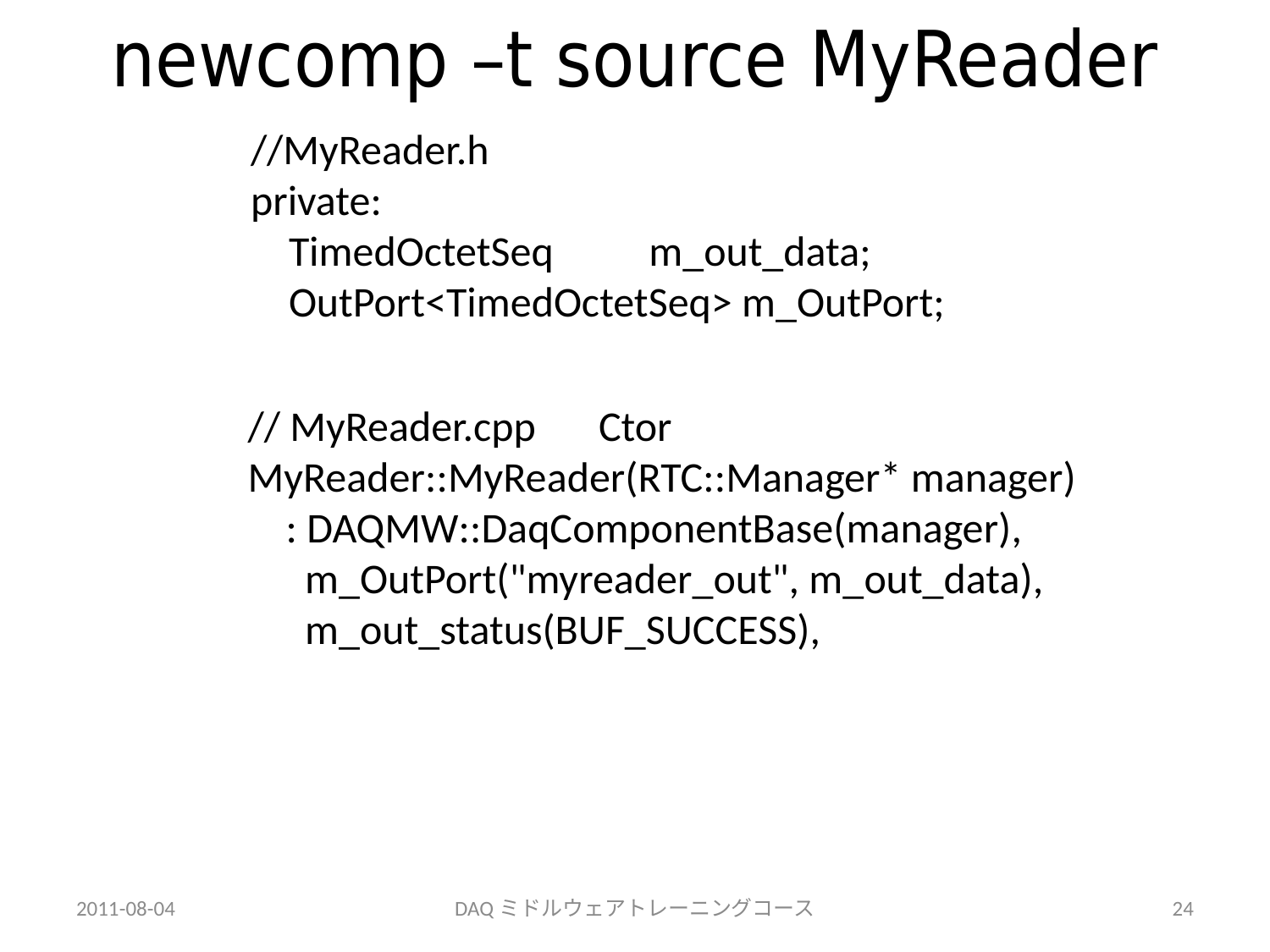

# newcomp –t source MyReader
//MyReader.h
private:
    TimedOctetSeq          m_out_data;
    OutPort<TimedOctetSeq> m_OutPort;

// MyReader.cpp　Ctor
MyReader::MyReader(RTC::Manager* manager)
    : DAQMW::DaqComponentBase(manager),
      m_OutPort("myreader_out", m_out_data),
      m_out_status(BUF_SUCCESS),

2011-08-04
DAQミドルウェアトレーニングコース
24